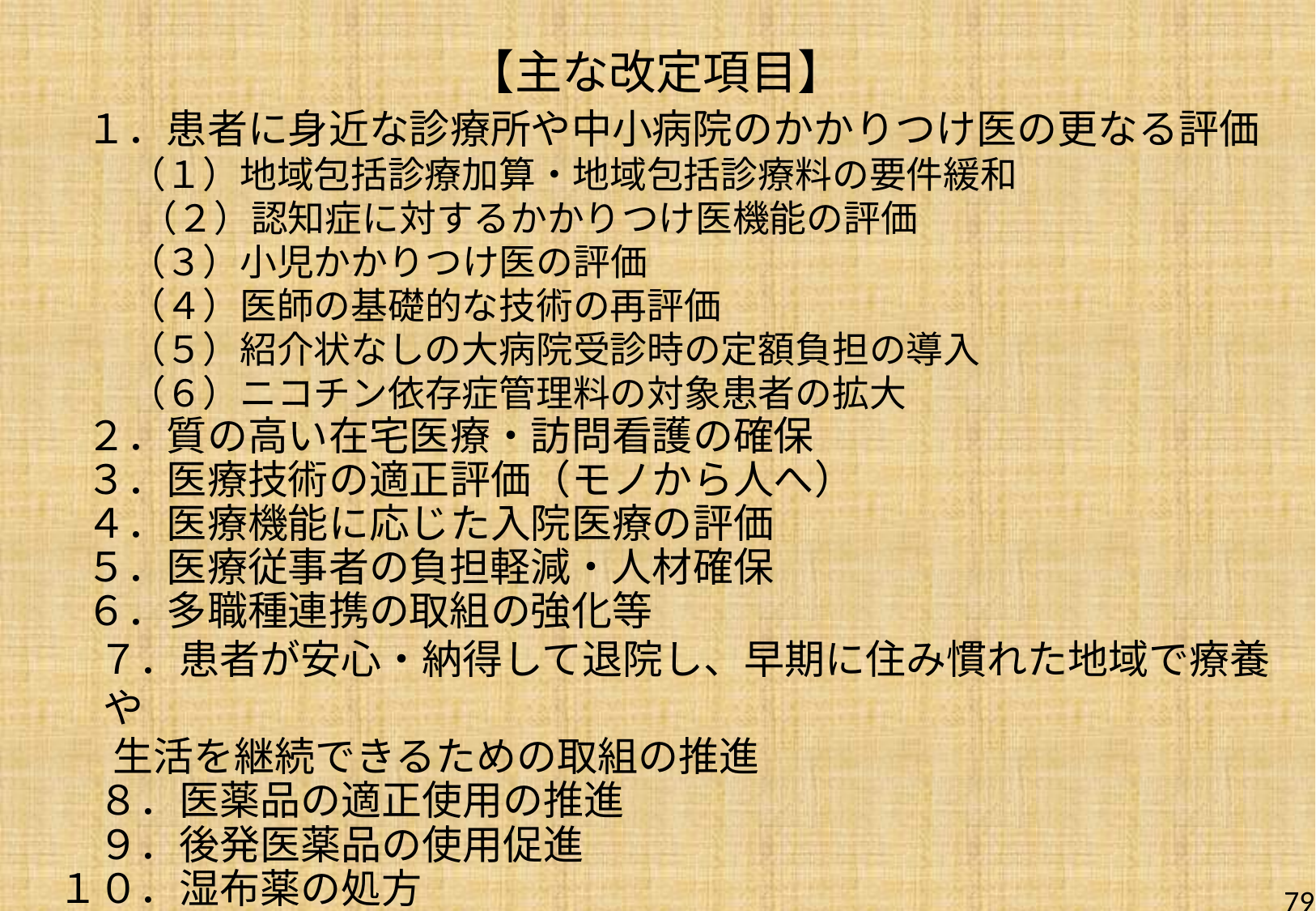

# 【主な改定項目】
  １．患者に身近な診療所や中小病院のかかりつけ医の更なる評価
   　（１）地域包括診療加算・地域包括診療料の要件緩和
　　 （２）認知症に対するかかりつけ医機能の評価
   　（３）小児かかりつけ医の評価
   　（４）医師の基礎的な技術の再評価
   　（５）紹介状なしの大病院受診時の定額負担の導入
   　（６）ニコチン依存症管理料の対象患者の拡大
  ２．質の高い在宅医療・訪問看護の確保
  ３．医療技術の適正評価（モノから人へ）
  ４．医療機能に応じた入院医療の評価
  ５．医療従事者の負担軽減・人材確保
  ６．多職種連携の取組の強化等
　７．患者が安心・納得して退院し、早期に住み慣れた地域で療養や
     生活を継続できるための取組の推進
　８．医薬品の適正使用の推進
　９．後発医薬品の使用促進
１０．湿布薬の処方
79